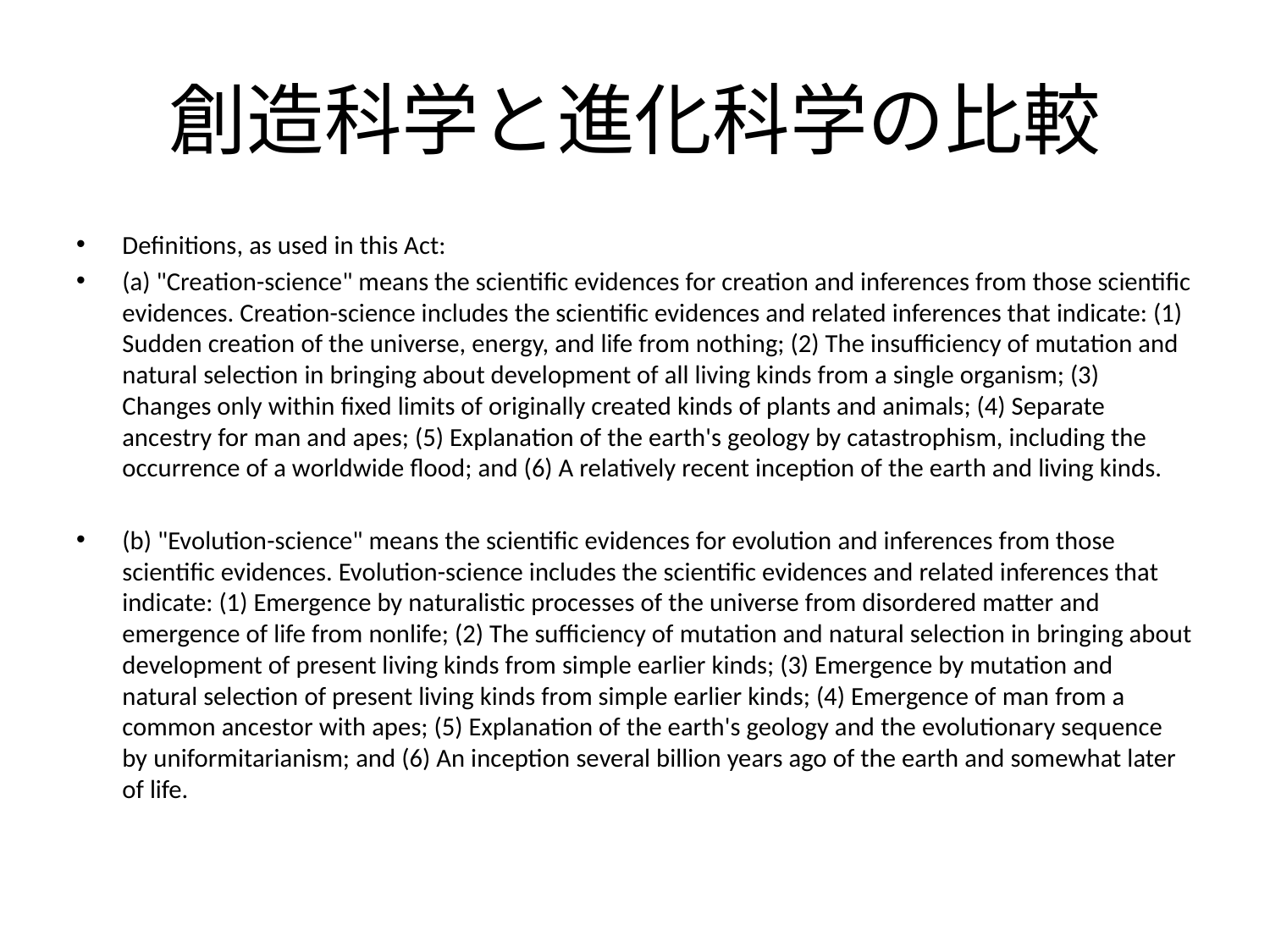

# 創造科学と進化科学の比較
Definitions, as used in this Act:
(a) "Creation-science" means the scientific evidences for creation and inferences from those scientific evidences. Creation-science includes the scientific evidences and related inferences that indicate: (1) Sudden creation of the universe, energy, and life from nothing; (2) The insufficiency of mutation and natural selection in bringing about development of all living kinds from a single organism; (3) Changes only within fixed limits of originally created kinds of plants and animals; (4) Separate ancestry for man and apes; (5) Explanation of the earth's geology by catastrophism, including the occurrence of a worldwide flood; and (6) A relatively recent inception of the earth and living kinds.

(b) "Evolution-science" means the scientific evidences for evolution and inferences from those scientific evidences. Evolution-science includes the scientific evidences and related inferences that indicate: (1) Emergence by naturalistic processes of the universe from disordered matter and emergence of life from nonlife; (2) The sufficiency of mutation and natural selection in bringing about development of present living kinds from simple earlier kinds; (3) Emergence by mutation and natural selection of present living kinds from simple earlier kinds; (4) Emergence of man from a common ancestor with apes; (5) Explanation of the earth's geology and the evolutionary sequence by uniformitarianism; and (6) An inception several billion years ago of the earth and somewhat later of life.